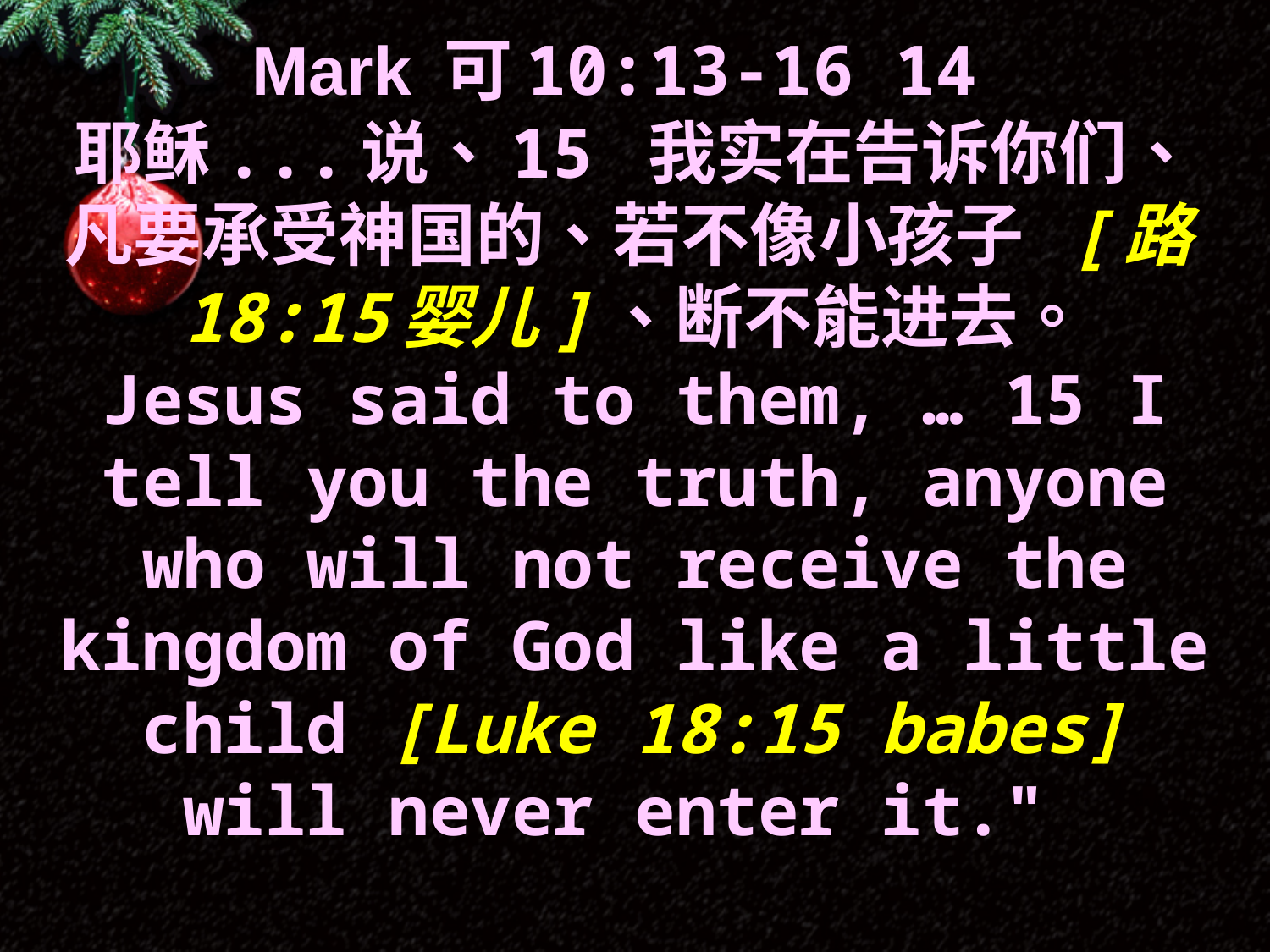

Mark 可10:13-16 14
耶稣...说、15 我实在告诉你们、凡要承受神国的、若不像小孩子  [路18:15婴儿]、断不能进去。
Jesus said to them, … 15 I tell you the truth, anyone who will not receive the kingdom of God like a little child [Luke 18:15 babes] will never enter it."